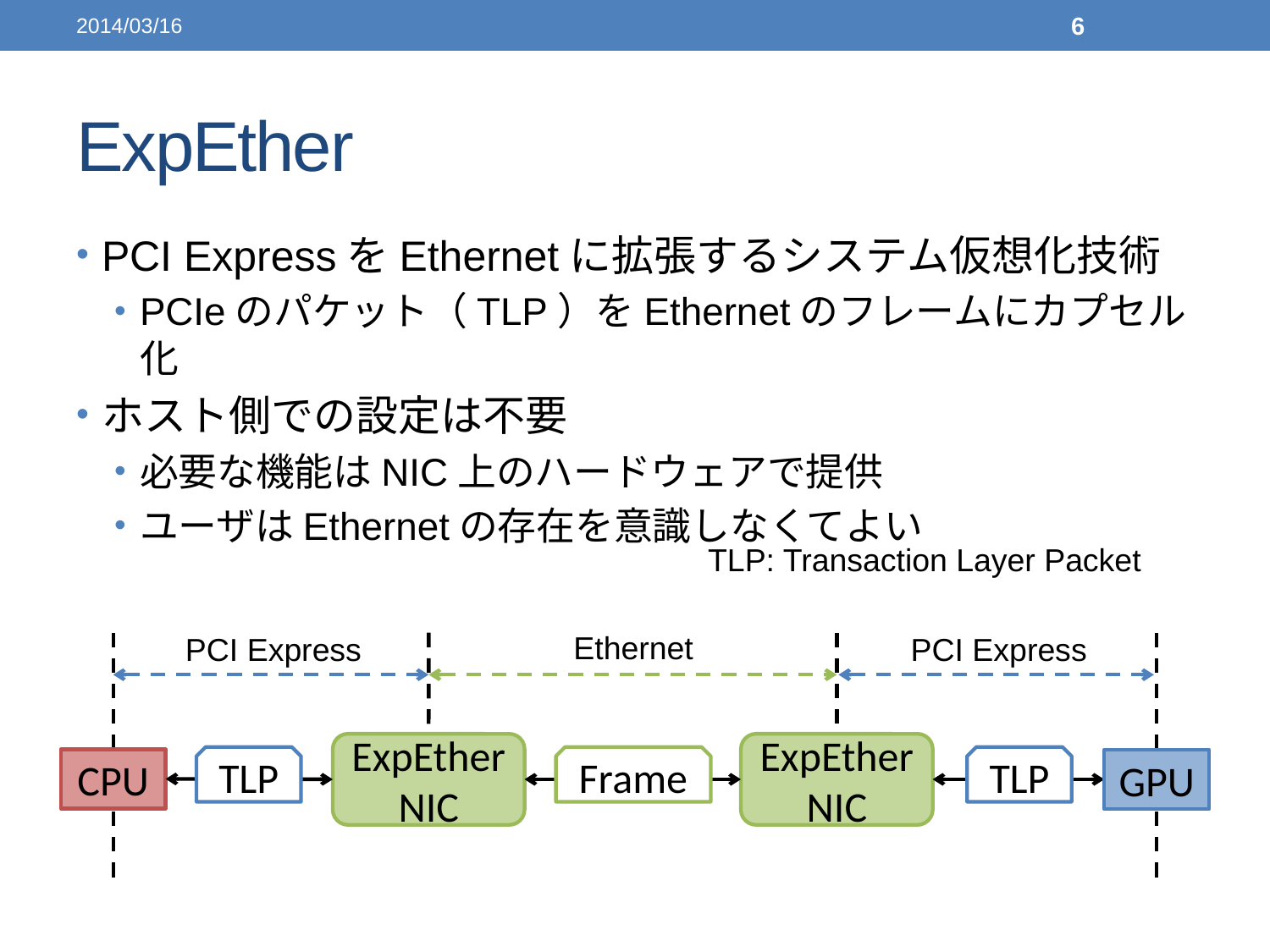

2014/03/16
6
# ExpEther
PCI ExpressをEthernetに拡張するシステム仮想化技術
PCIeのパケット（TLP）をEthernetのフレームにカプセル化
ホスト側での設定は不要
必要な機能はNIC上のハードウェアで提供
ユーザはEthernetの存在を意識しなくてよい
TLP: Transaction Layer Packet
Ethernet
PCI Express
PCI Express
ExpEther
NIC
ExpEther
NIC
TLP
Frame
TLP
CPU
GPU